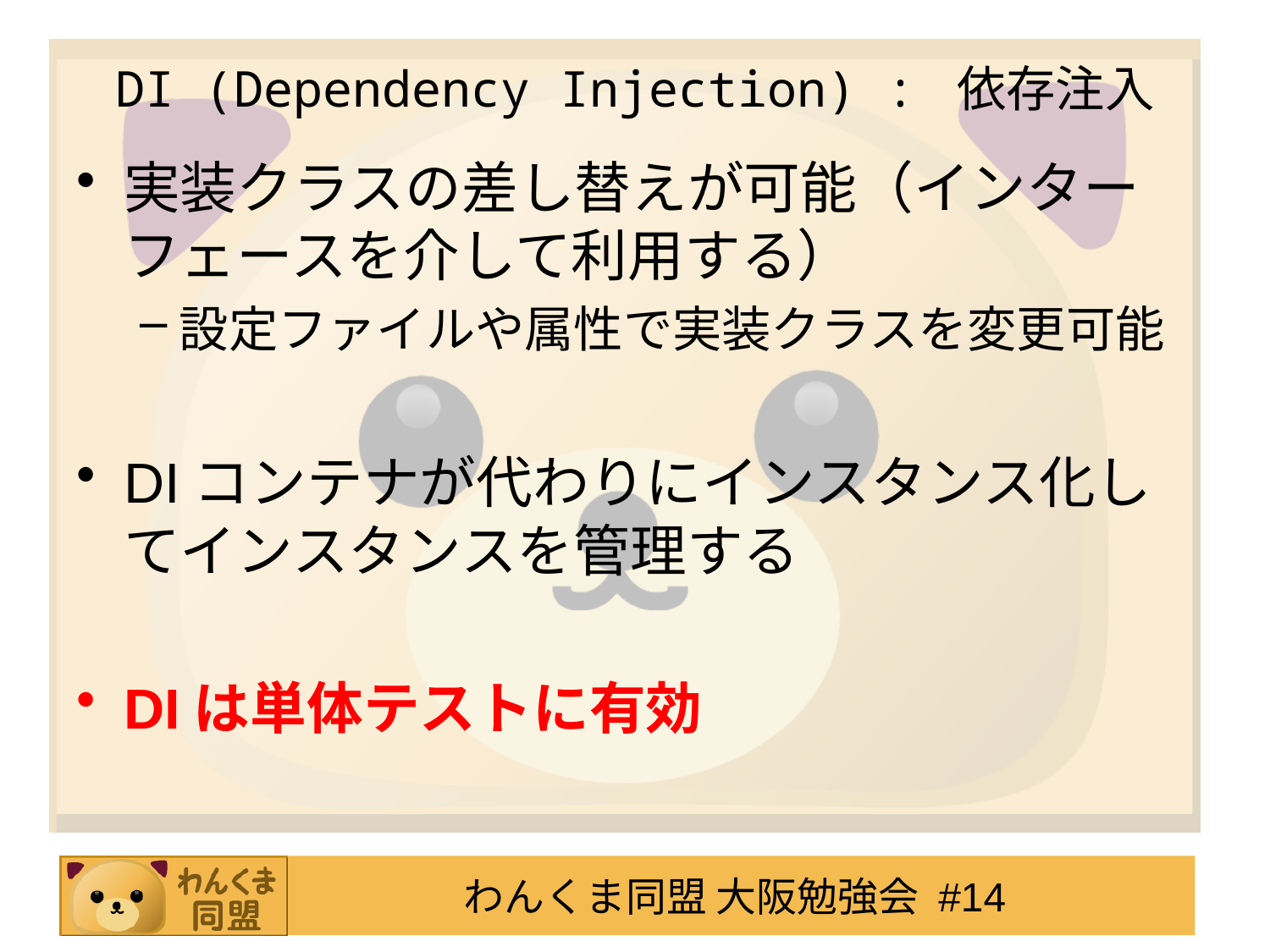

# DI (Dependency Injection) : 依存注入
実装クラスの差し替えが可能（インターフェースを介して利用する）
設定ファイルや属性で実装クラスを変更可能

DIコンテナが代わりにインスタンス化してインスタンスを管理する

DIは単体テストに有効